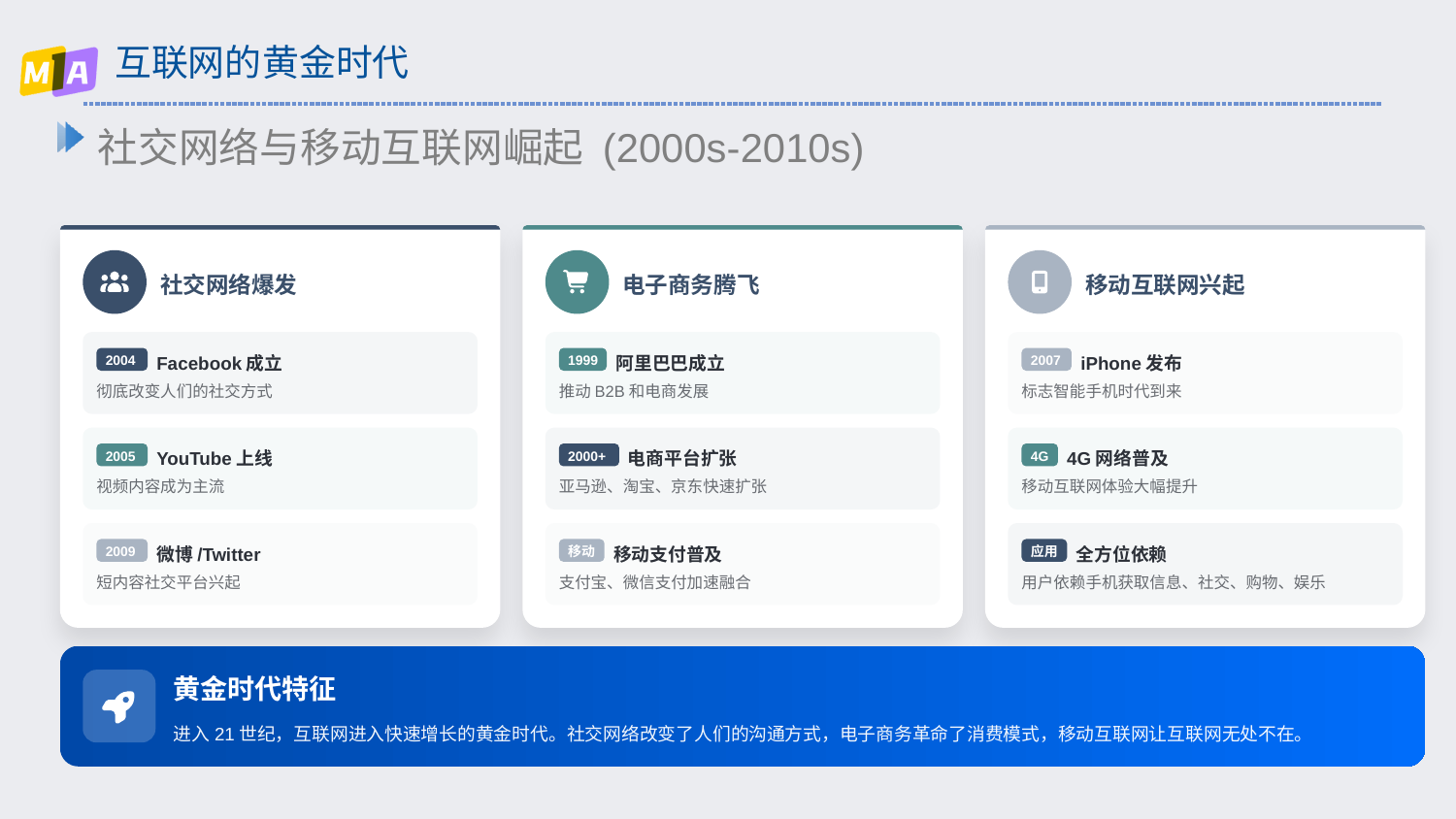

# 互联网的黄金时代
社交网络与移动互联网崛起 (2000s-2010s)

社交网络爆发
电子商务腾飞
移动互联网兴起

Facebook成立
阿里巴巴成立
iPhone发布

2004

1999

2007
彻底改变人们的社交方式
推动B2B和电商发展
标志智能手机时代到来

YouTube上线
电商平台扩张
4G网络普及

2005

2000+

4G
视频内容成为主流
亚马逊、淘宝、京东快速扩张
移动互联网体验大幅提升

微博/Twitter
移动支付普及
全方位依赖

2009

移动

应用
短内容社交平台兴起
支付宝、微信支付加速融合
用户依赖手机获取信息、社交、购物、娱乐

黄金时代特征

进入21世纪，互联网进入快速增长的黄金时代。社交网络改变了人们的沟通方式，电子商务革命了消费模式，移动互联网让互联网无处不在。